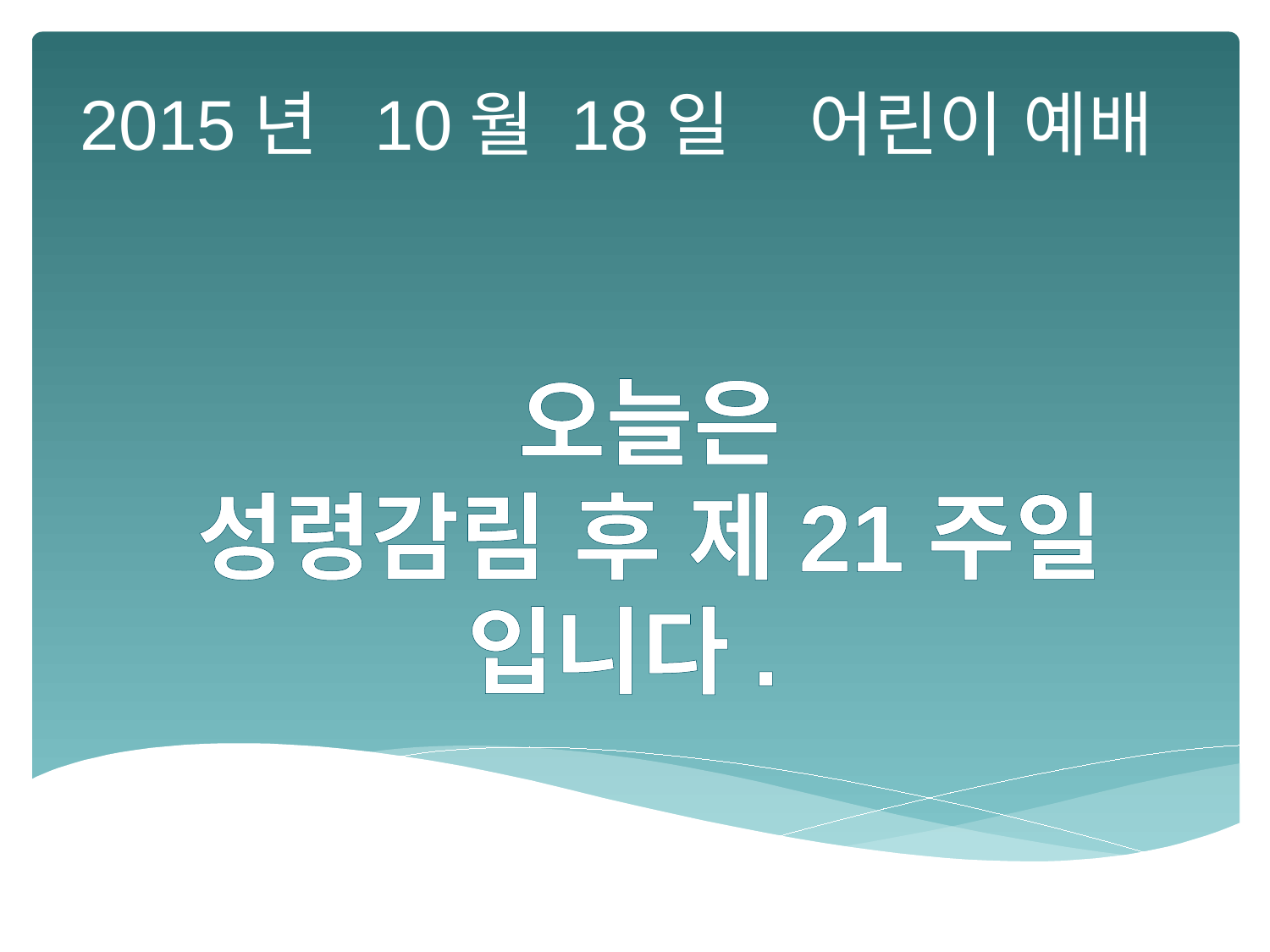

2015년  10월 18일    어린이 예배
오늘은
성령감림 후 제21주일
입니다.